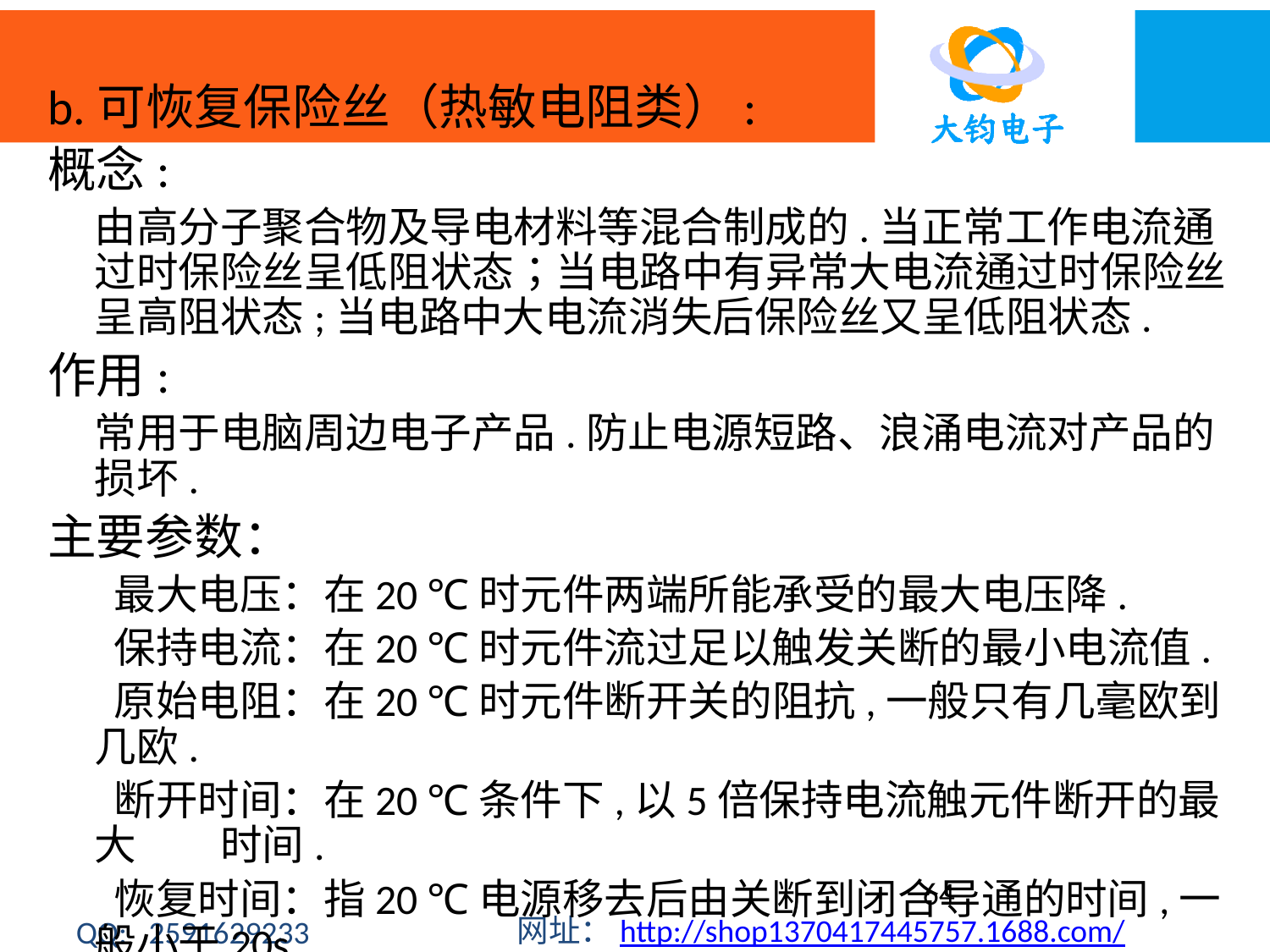

b.可恢复保险丝（热敏电阻类）:
概念:
	由高分子聚合物及导电材料等混合制成的.当正常工作电流通过时保险丝呈低阻状态；当电路中有异常大电流通过时保险丝呈高阻状态;当电路中大电流消失后保险丝又呈低阻状态.
作用:
	常用于电脑周边电子产品.防止电源短路、浪涌电流对产品的损坏.
主要参数：
	 最大电压：在20 ℃时元件两端所能承受的最大电压降.
	 保持电流：在20 ℃时元件流过足以触发关断的最小电流值.
	 原始电阻：在20 ℃时元件断开关的阻抗,一般只有几毫欧到		几欧.
	 断开时间：在20 ℃条件下,以5倍保持电流触元件断开的最大		时间.
	 恢复时间：指20 ℃电源移去后由关断到闭合导通的时间,一		般小于20s.

64